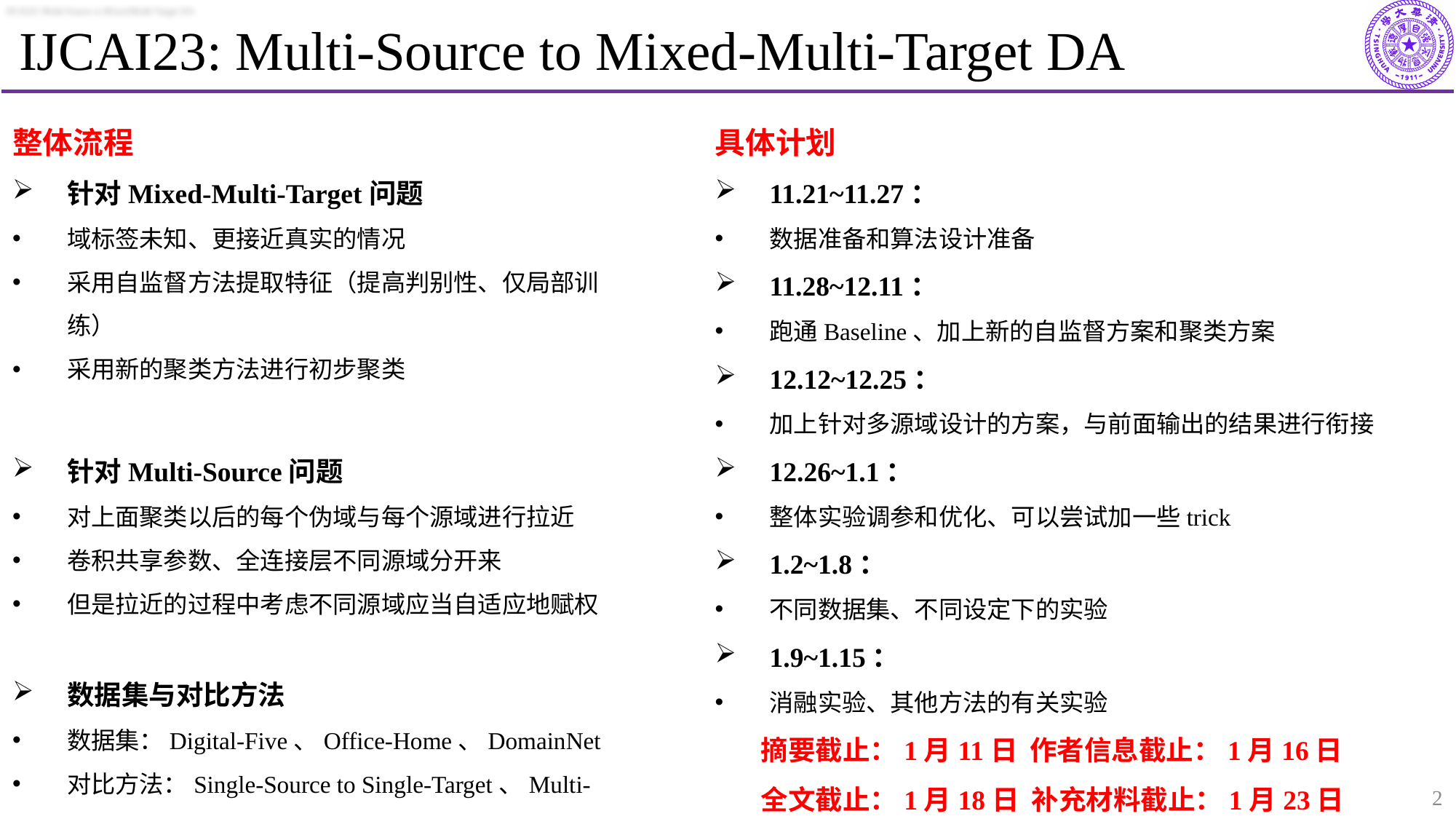

# IJCAI23: Multi-Source to Mixed-Multi-Target DA
具体计划
11.21~11.27：
数据准备和算法设计准备
11.28~12.11：
跑通Baseline、加上新的自监督方案和聚类方案
12.12~12.25：
加上针对多源域设计的方案，与前面输出的结果进行衔接
12.26~1.1：
整体实验调参和优化、可以尝试加一些trick
1.2~1.8：
不同数据集、不同设定下的实验
1.9~1.15：
消融实验、其他方法的有关实验
整体流程
针对Mixed-Multi-Target问题
域标签未知、更接近真实的情况
采用自监督方法提取特征（提高判别性、仅局部训练）
采用新的聚类方法进行初步聚类

针对Multi-Source问题
对上面聚类以后的每个伪域与每个源域进行拉近
卷积共享参数、全连接层不同源域分开来
但是拉近的过程中考虑不同源域应当自适应地赋权

数据集与对比方法
数据集：Digital-Five、Office-Home、DomainNet
对比方法：Single-Source to Single-Target、Multi-Source to Single-Target、Single-Source to Multi-Target
摘要截止：1月11日  作者信息截止：1月16日
全文截止：1月18日  补充材料截止：1月23日
2